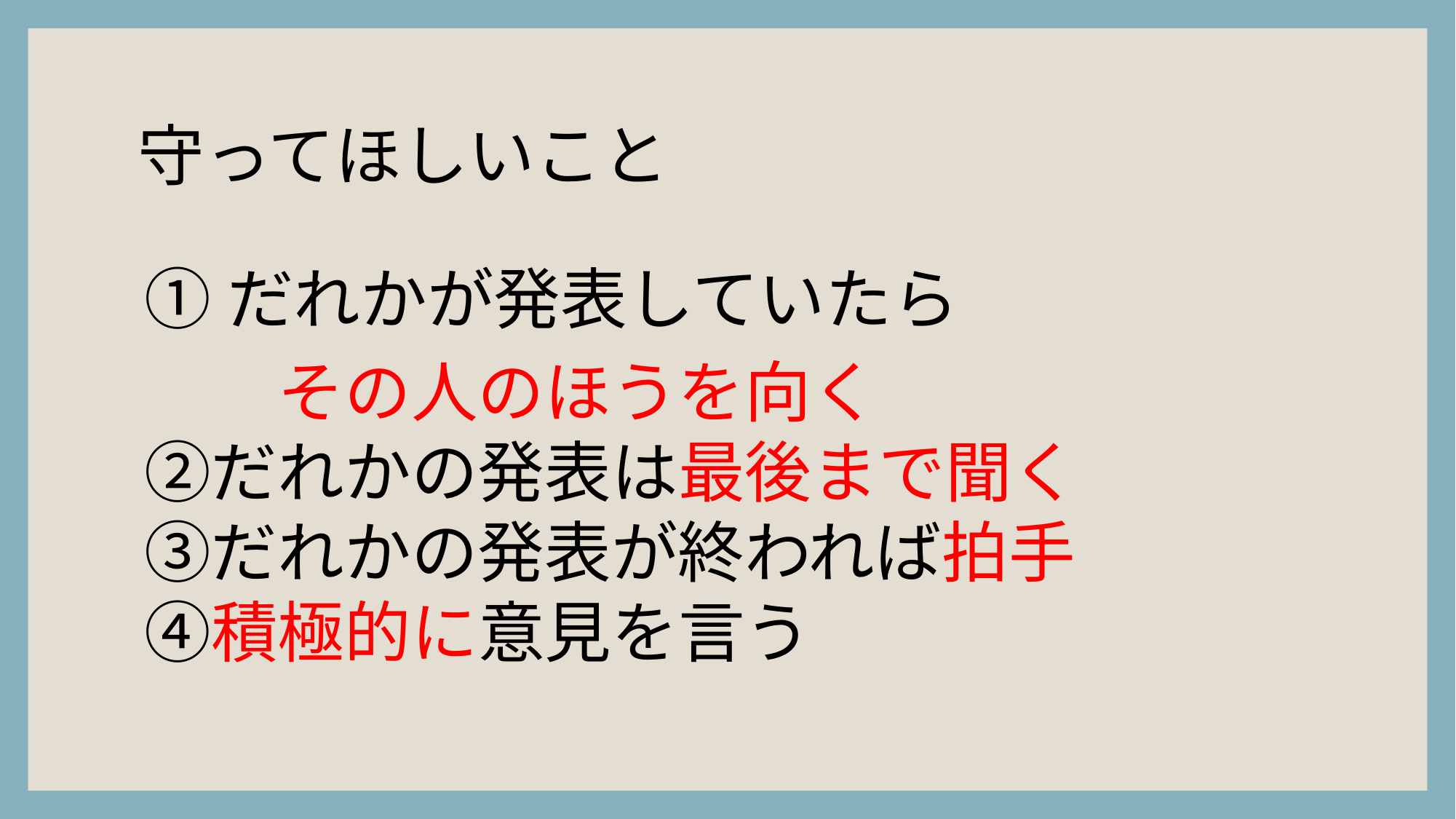

# 守ってほしいこと
①だれかが発表していたら
　　その人のほうを向く
②だれかの発表は最後まで聞く
③だれかの発表が終われば拍手
④積極的に意見を言う